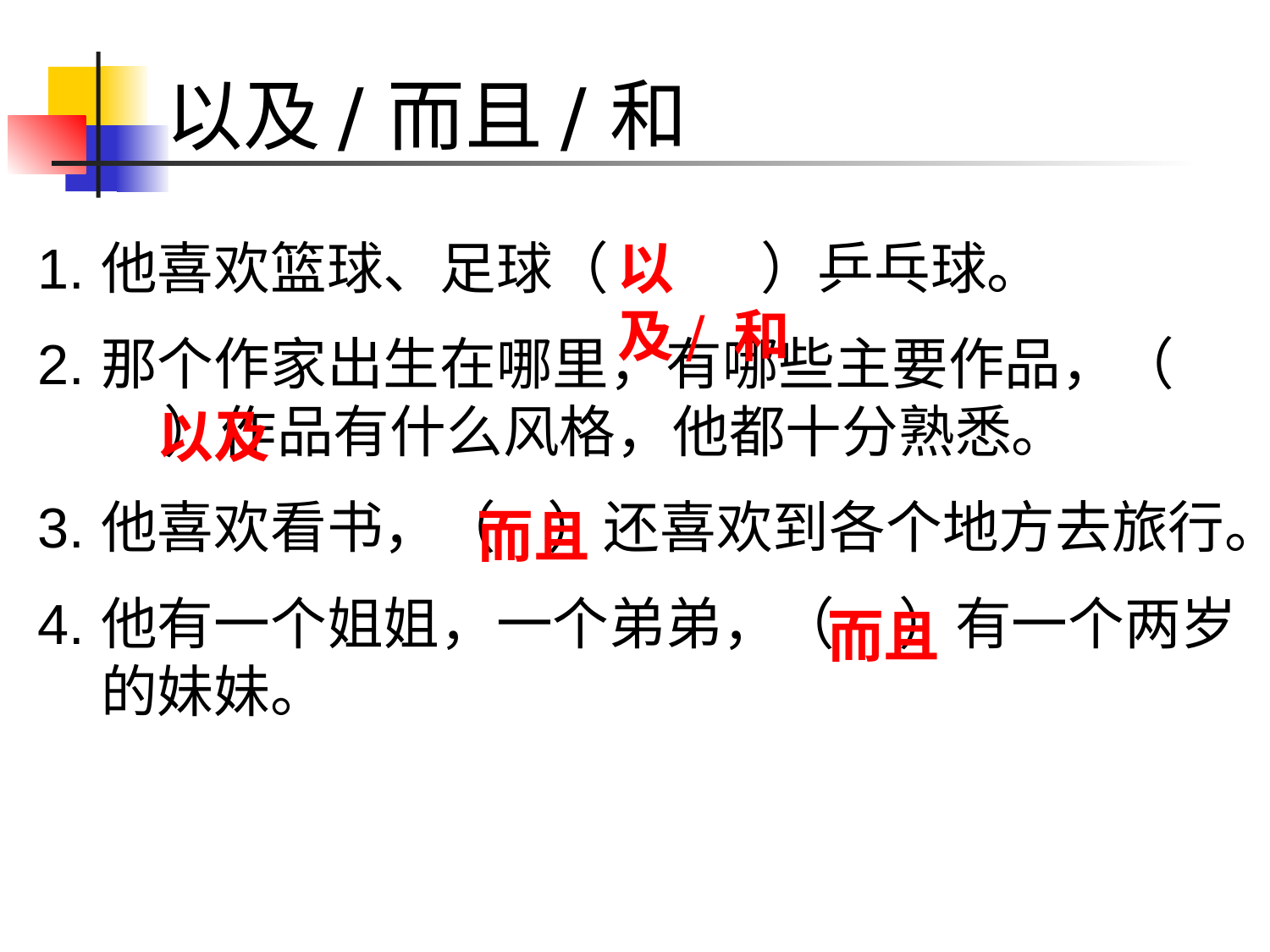

# 以及/而且/和
他喜欢篮球、足球（            ）乒乓球。
那个作家出生在哪里，有哪些主要作品，（            ）作品有什么风格，他都十分熟悉。
他喜欢看书，（    ）还喜欢到各个地方去旅行。
他有一个姐姐，一个弟弟，（     ）有一个两岁的妹妹。
以及/和
以及
而且
而且